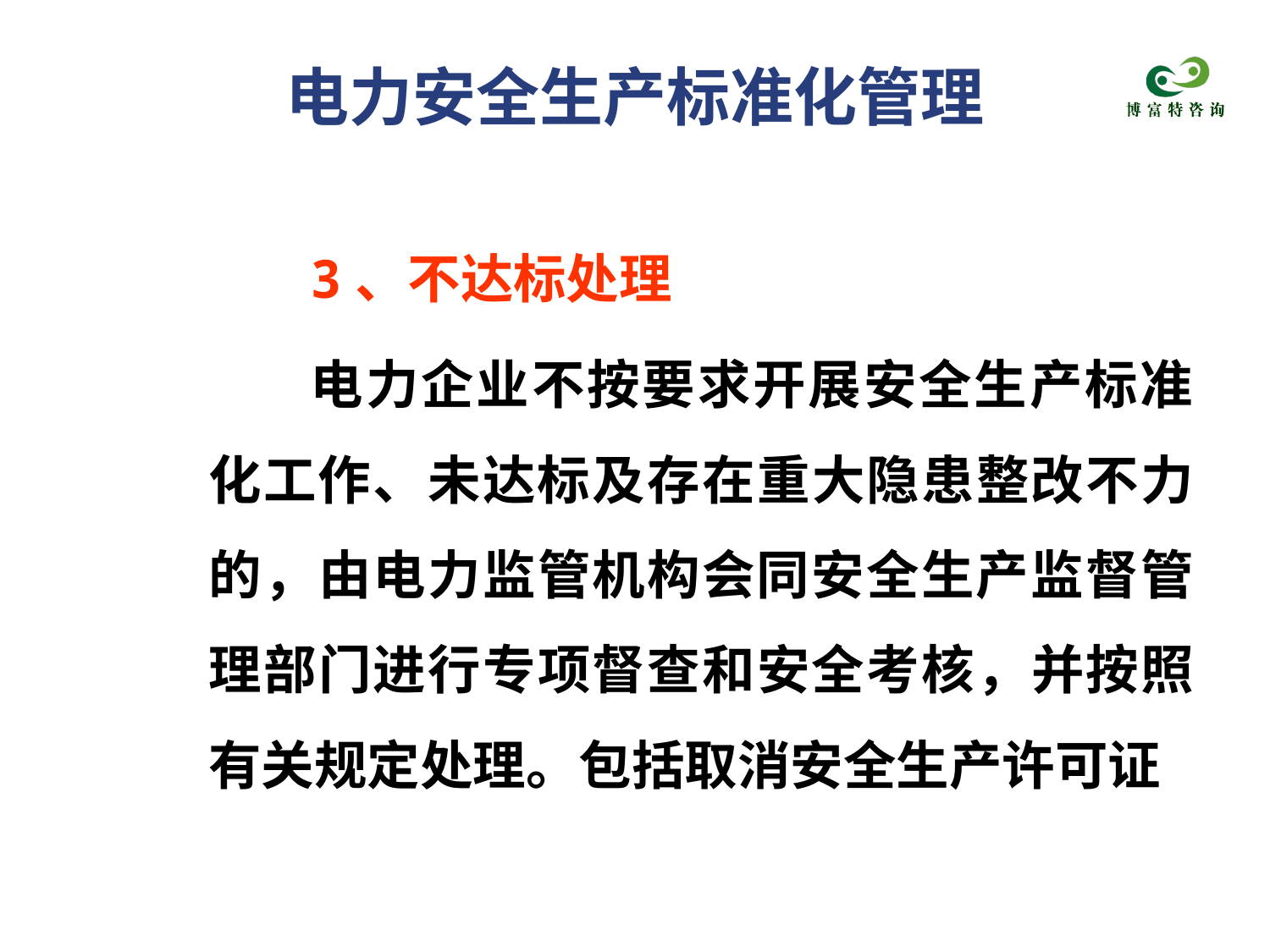

# 电力安全生产标准化管理
3、不达标处理
电力企业不按要求开展安全生产标准化工作、未达标及存在重大隐患整改不力的，由电力监管机构会同安全生产监督管理部门进行专项督查和安全考核，并按照有关规定处理。包括取消安全生产许可证